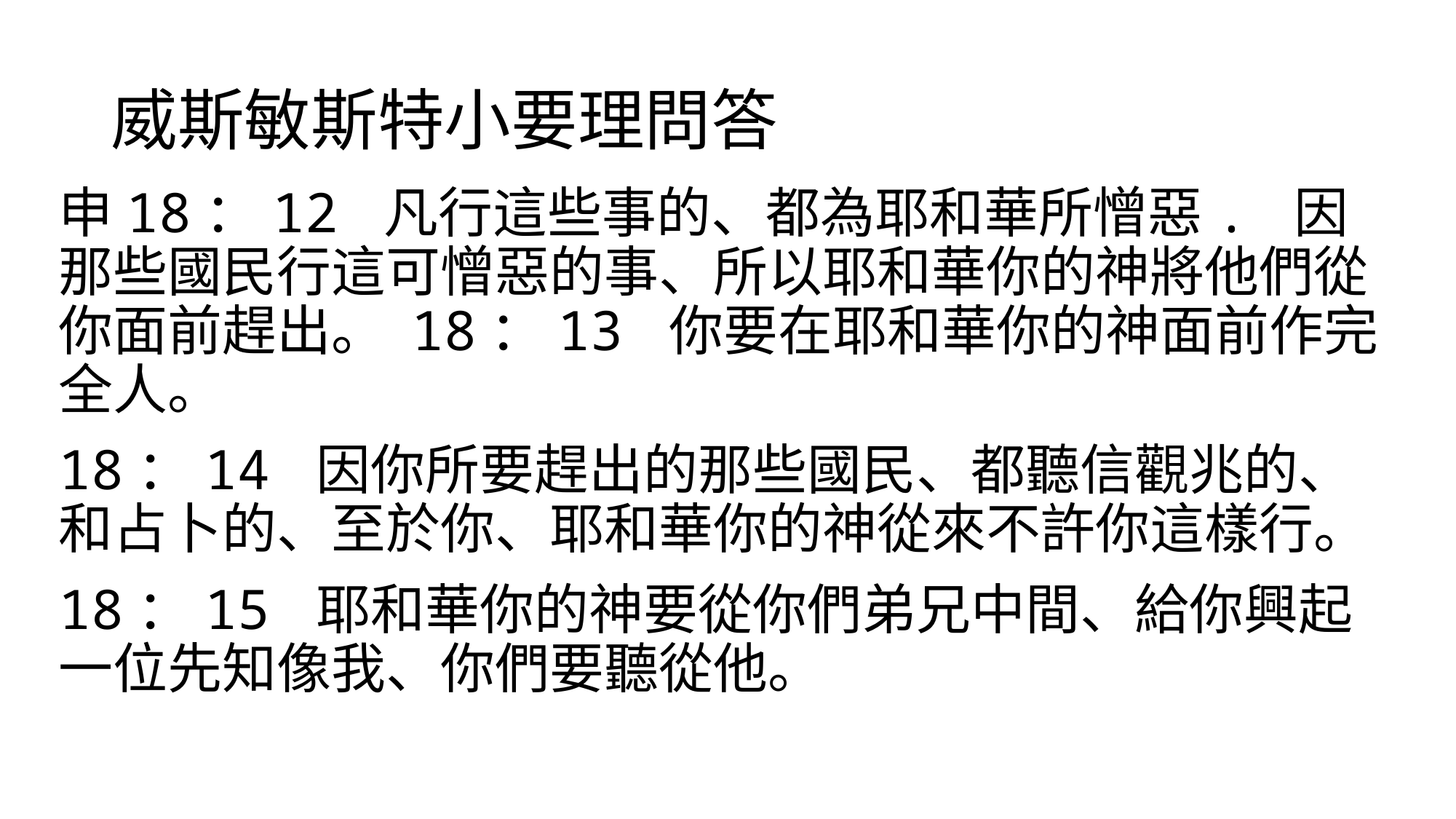

# 威斯敏斯特小要理問答
申18：12 凡行這些事的、都為耶和華所憎惡. 因那些國民行這可憎惡的事、所以耶和華你的神將他們從你面前趕出。 18：13 你要在耶和華你的神面前作完全人。
18：14 因你所要趕出的那些國民、都聽信觀兆的、和占卜的、至於你、耶和華你的神從來不許你這樣行。
18：15 耶和華你的神要從你們弟兄中間、給你興起一位先知像我、你們要聽從他。